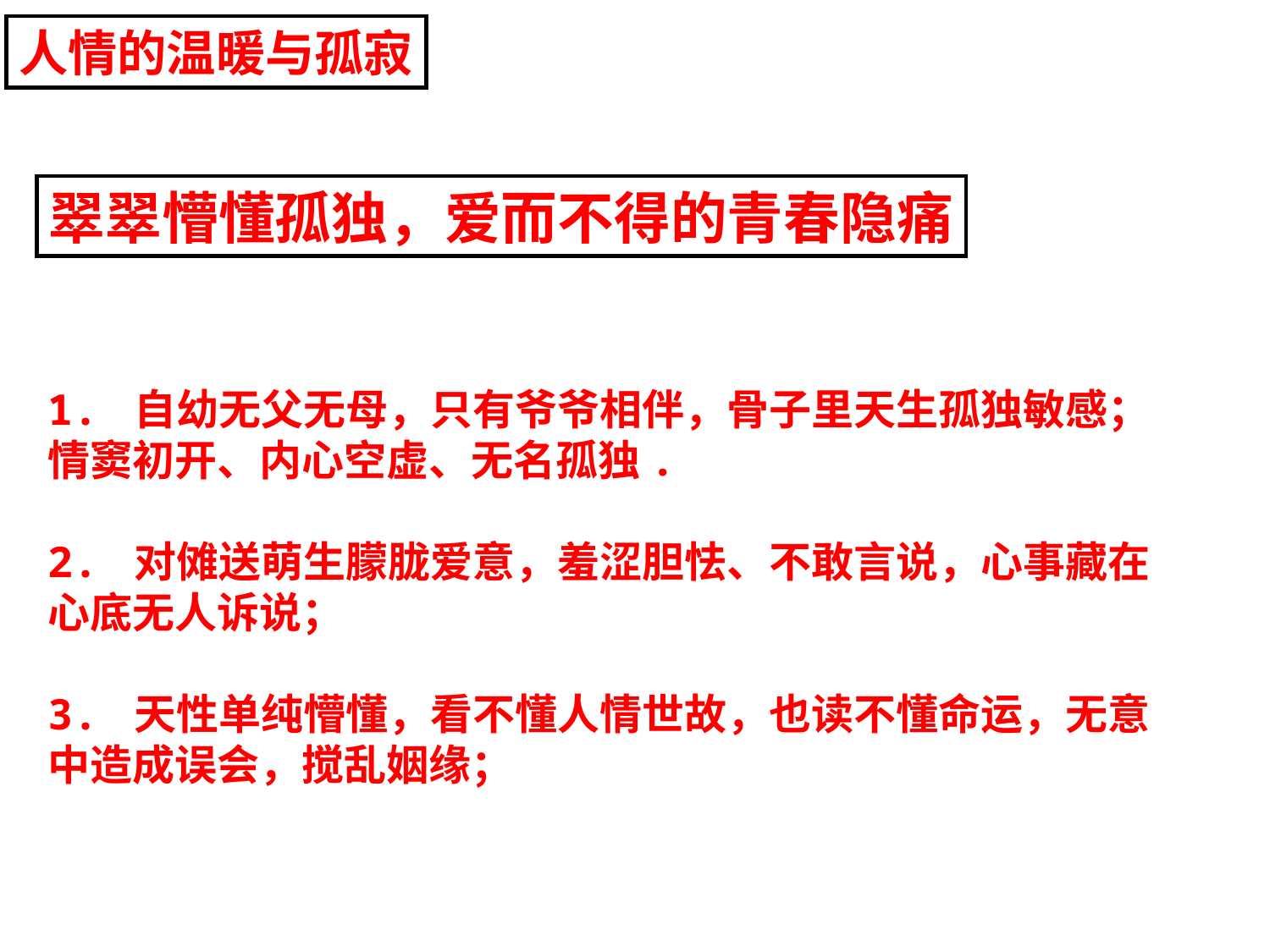

人情的温暖与孤寂
翠翠懵懂孤独，爱而不得的青春隐痛

1. 自幼无父无母，只有爷爷相伴，骨子里天生孤独敏感；情窦初开、内心空虚、无名孤独.

2. 对傩送萌生朦胧爱意，羞涩胆怯、不敢言说，心事藏在心底无人诉说；

3. 天性单纯懵懂，看不懂人情世故，也读不懂命运，无意中造成误会，搅乱姻缘；